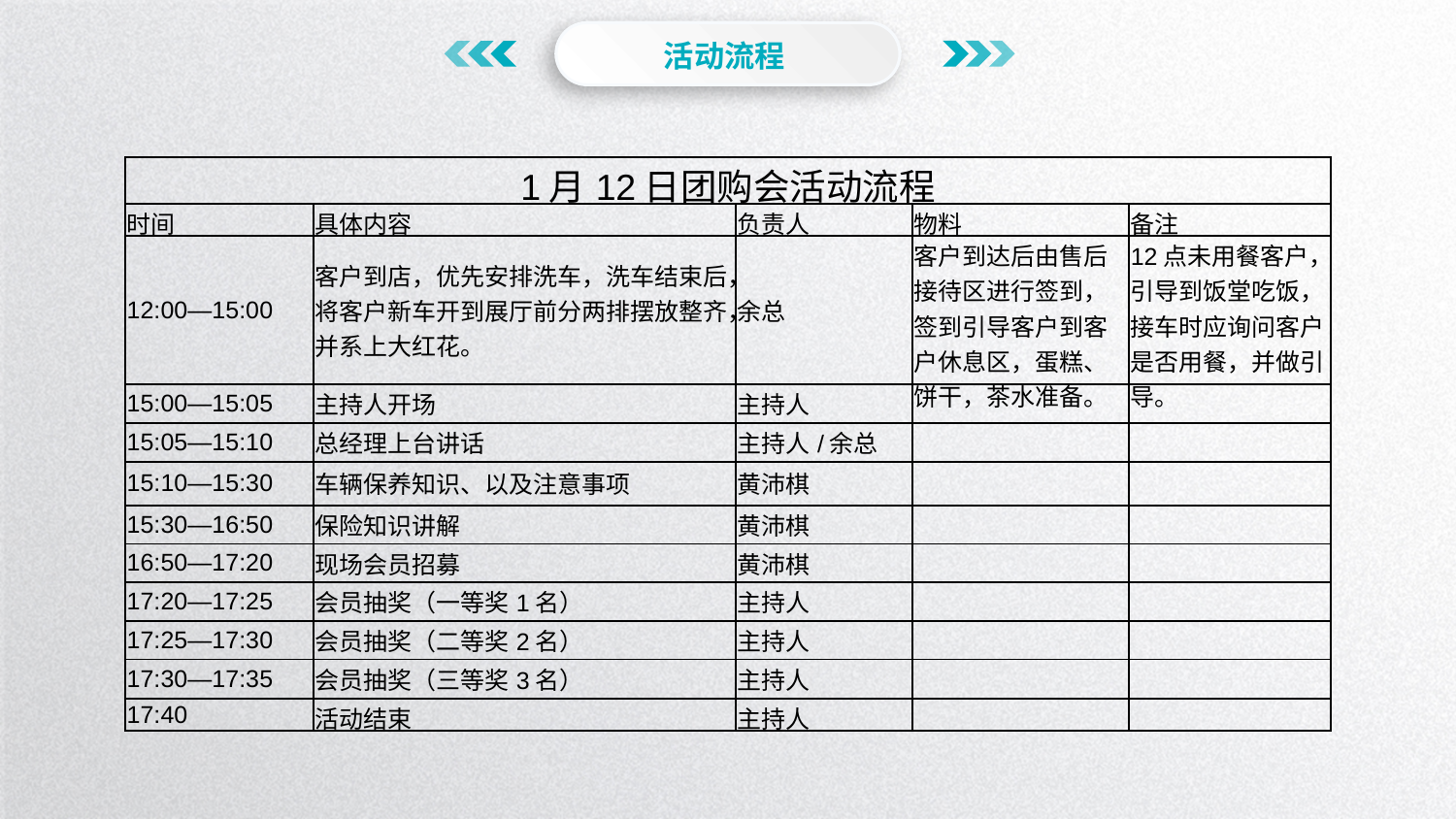

活动流程

| 1月12日团购会活动流程 |  |  |  |  |
| --- | --- | --- | --- | --- |
| 时间 | 具体内容 | 负责人 | 物料 | 备注 |
| 12:00—15:00 | 客户到店，优先安排洗车，洗车结束后，将客户新车开到展厅前分两排摆放整齐，并系上大红花。 | 余总 | 客户到达后由售后接待区进行签到，签到引导客户到客户休息区，蛋糕、饼干，茶水准备。 | 12点未用餐客户，引导到饭堂吃饭，接车时应询问客户是否用餐，并做引导。 |
| 15:00—15:05 | 主持人开场 | 主持人 |  |  |
| 15:05—15:10 | 总经理上台讲话 | 主持人/余总 |  |  |
| 15:10—15:30 | 车辆保养知识、以及注意事项 | 黄沛棋 |  |  |
| 15:30—16:50 | 保险知识讲解 | 黄沛棋 |  |  |
| 16:50—17:20 | 现场会员招募 | 黄沛棋 |  |  |
| 17:20—17:25 | 会员抽奖（一等奖1名） | 主持人 |  |  |
| 17:25—17:30 | 会员抽奖（二等奖2名） | 主持人 |  |  |
| 17:30—17:35 | 会员抽奖（三等奖3名） | 主持人 |  |  |
| 17:40 | 活动结束 | 主持人 |  |  |